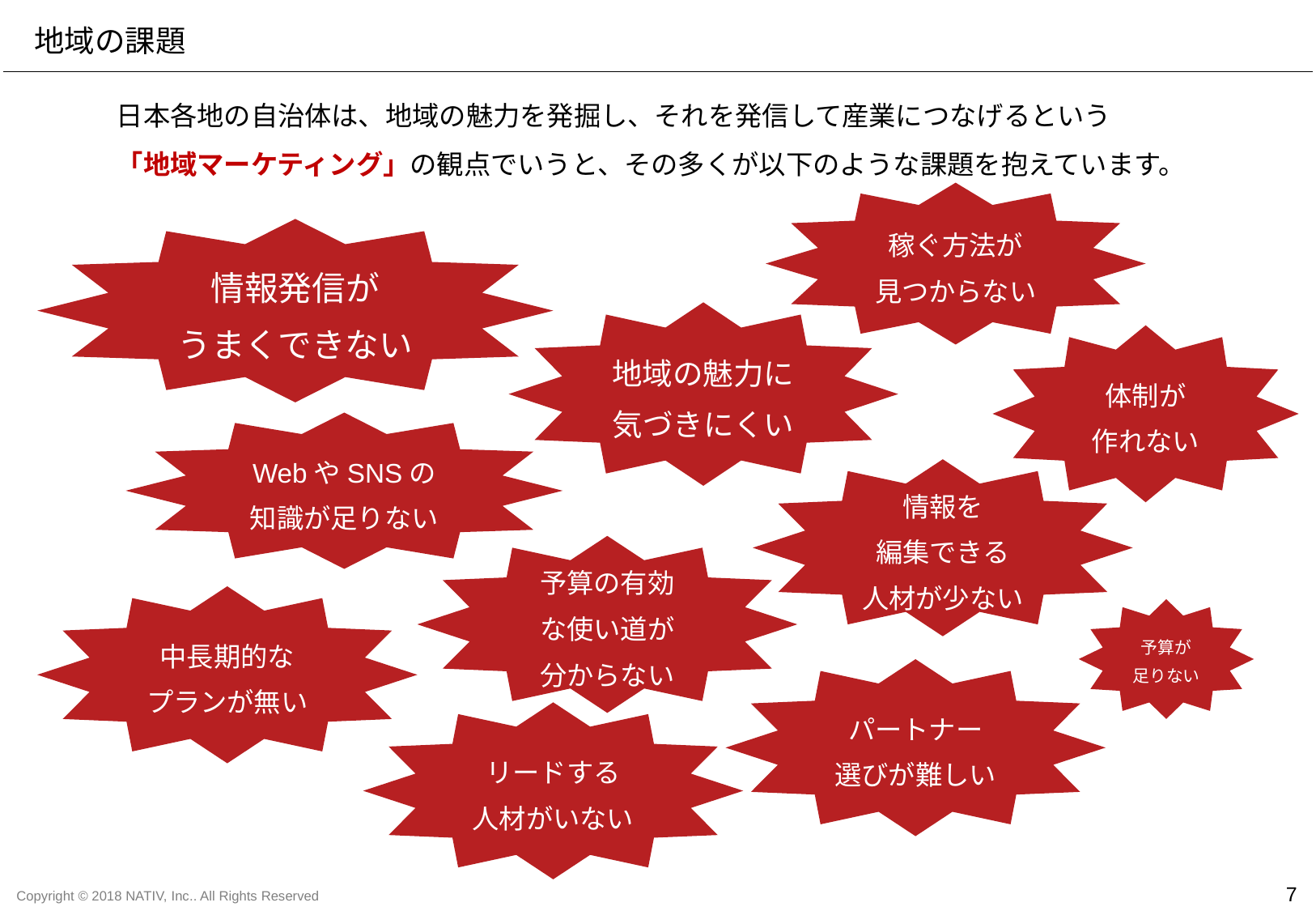

地域の課題
日本各地の自治体は、地域の魅力を発掘し、それを発信して産業につなげるという
「地域マーケティング」の観点でいうと、その多くが以下のような課題を抱えています。
稼ぐ方法が
見つからない
情報発信が
うまくできない
地域の魅力に
気づきにくい
体制が
作れない
WebやSNSの
知識が足りない
情報を
編集できる
人材が少ない
予算の有効
な使い道が
分からない
中長期的な
プランが無い
予算が
足りない
パートナー
選びが難しい
リードする
人材がいない